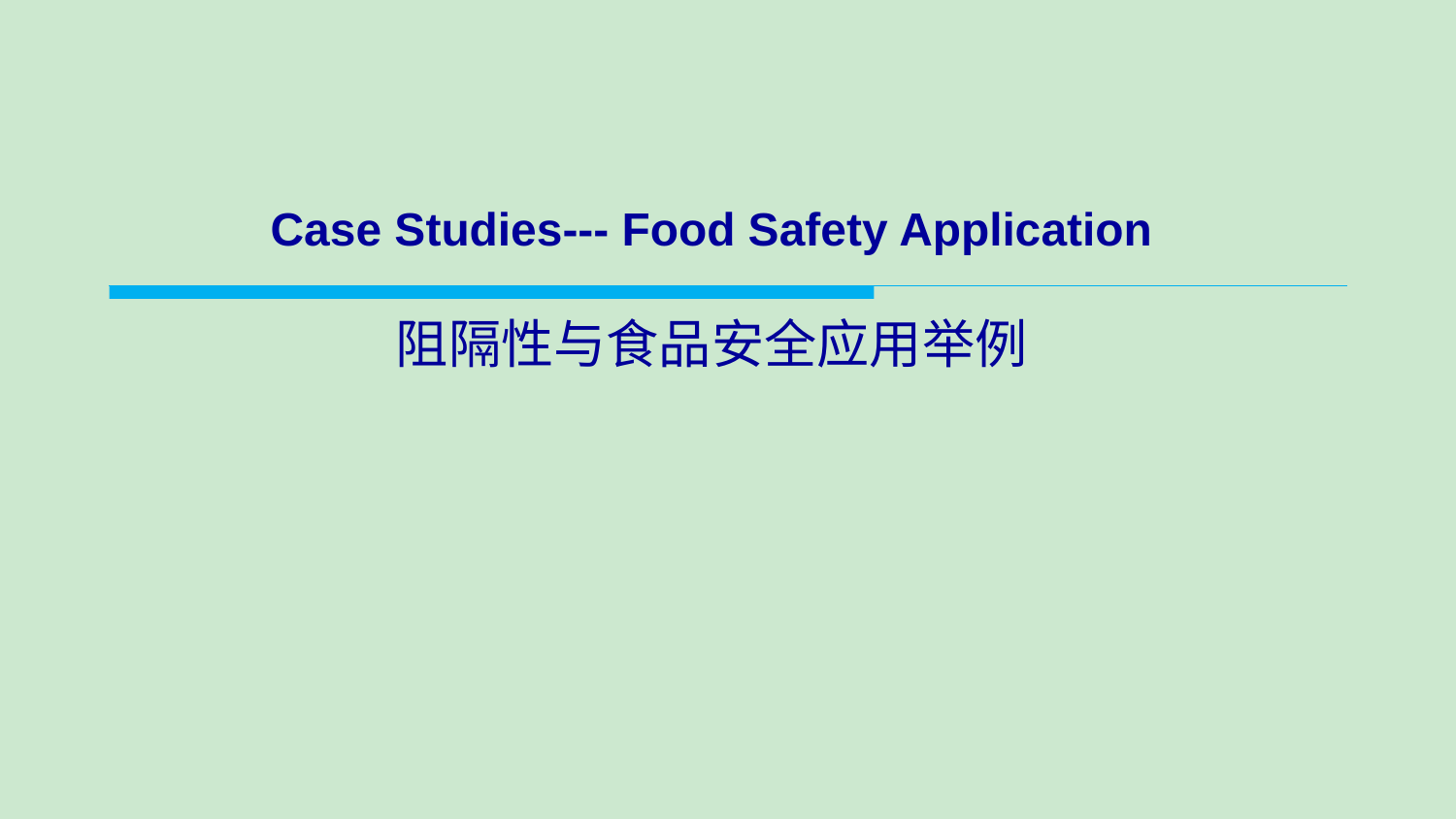

# Case Studies--- Food Safety Application 阻隔性与食品安全应用举例